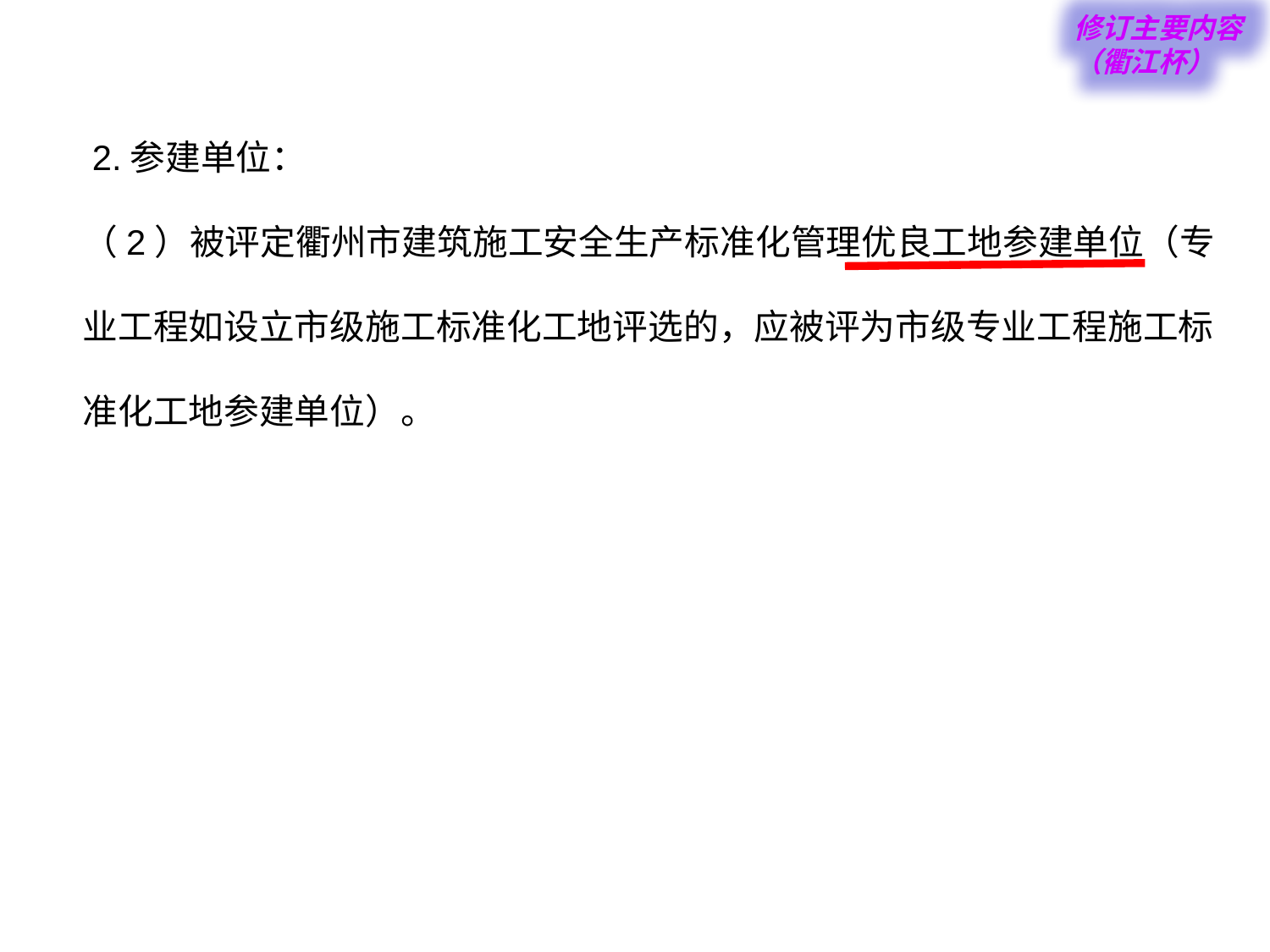

修订主要内容（衢江杯）
 2.参建单位：
（2）被评定衢州市建筑施工安全生产标准化管理优良工地参建单位（专业工程如设立市级施工标准化工地评选的，应被评为市级专业工程施工标准化工地参建单位）。